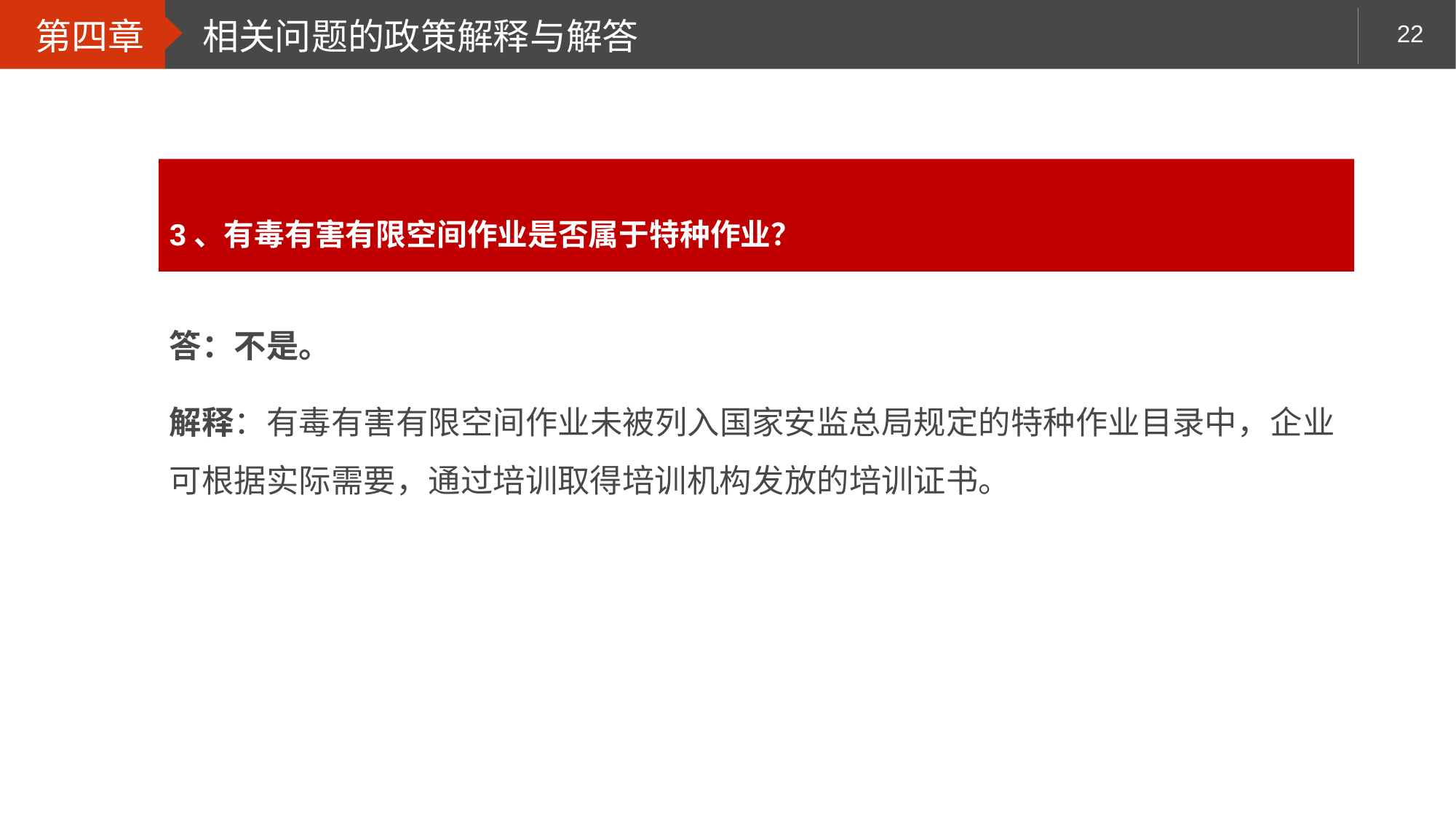

第四章
相关问题的政策解释与解答
3、有毒有害有限空间作业是否属于特种作业？
答：不是。
解释：有毒有害有限空间作业未被列入国家安监总局规定的特种作业目录中，企业可根据实际需要，通过培训取得培训机构发放的培训证书。